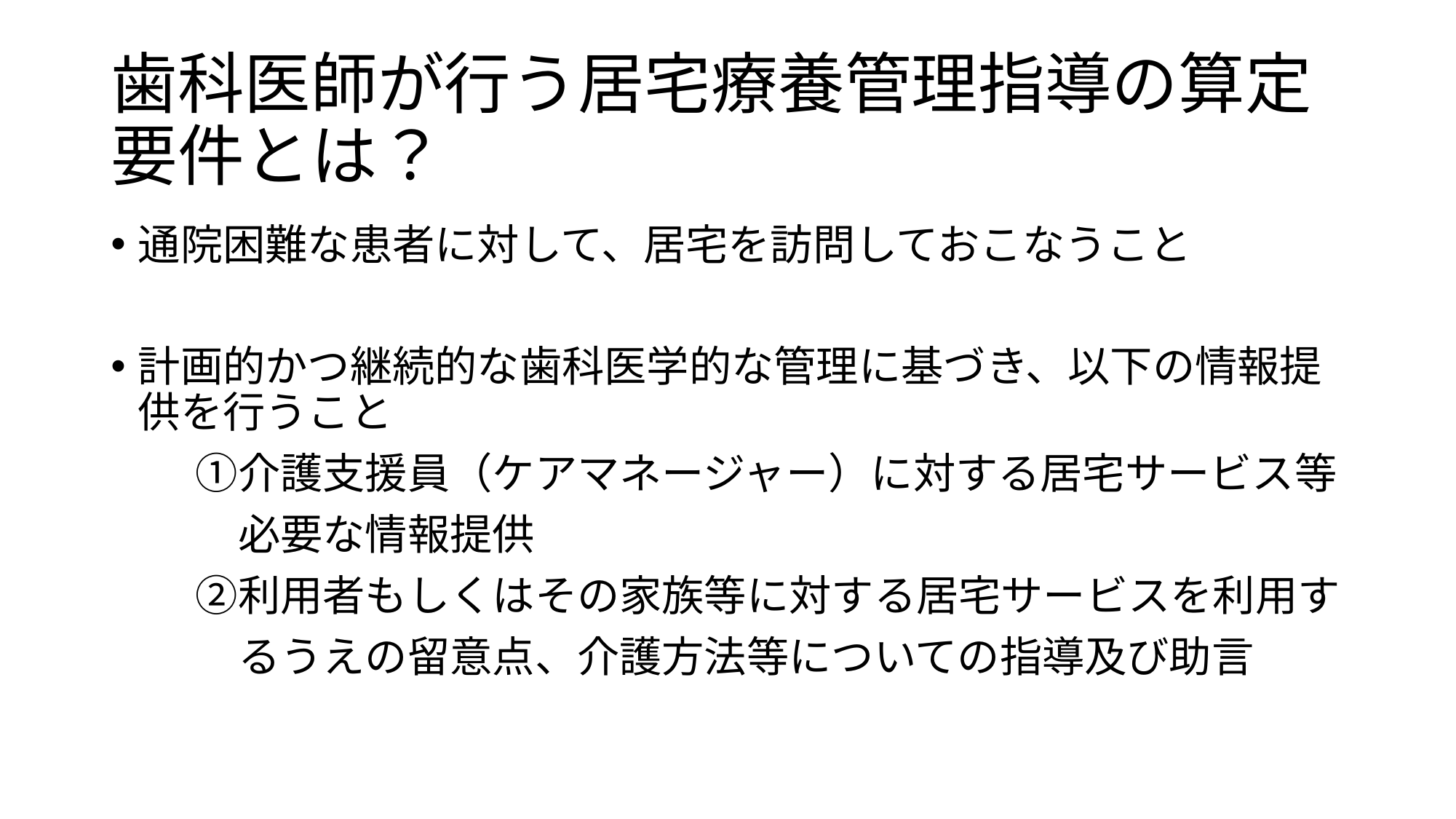

# 歯科医師が行う居宅療養管理指導の算定要件とは？
通院困難な患者に対して、居宅を訪問しておこなうこと

計画的かつ継続的な歯科医学的な管理に基づき、以下の情報提供を行うこと
　　①介護支援員（ケアマネージャー）に対する居宅サービス等
　　　必要な情報提供
　　②利用者もしくはその家族等に対する居宅サービスを利用す
　　　るうえの留意点、介護方法等についての指導及び助言